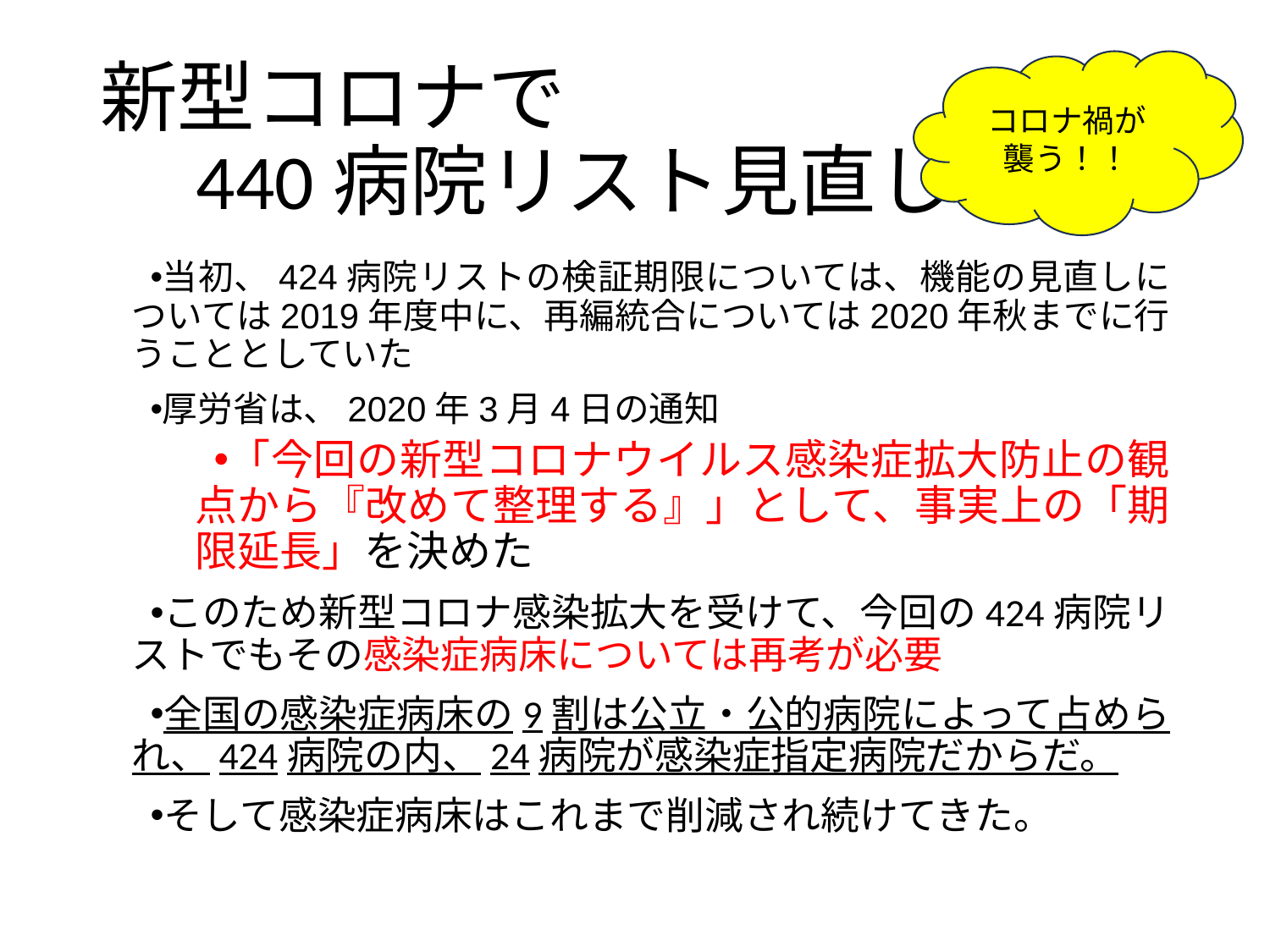

# 新型コロナで 　440病院リスト見直し
コロナ禍が襲う！！
当初、424病院リストの検証期限については、機能の見直しについては2019年度中に、再編統合については2020年秋までに行うこととしていた
厚労省は、2020年3月4日の通知
「今回の新型コロナウイルス感染症拡大防止の観点から『改めて整理する』」として、事実上の「期限延長」を決めた
このため新型コロナ感染拡大を受けて、今回の424病院リストでもその感染症病床については再考が必要
全国の感染症病床の9割は公立・公的病院によって占められ、424病院の内、24病院が感染症指定病院だからだ。
そして感染症病床はこれまで削減され続けてきた。